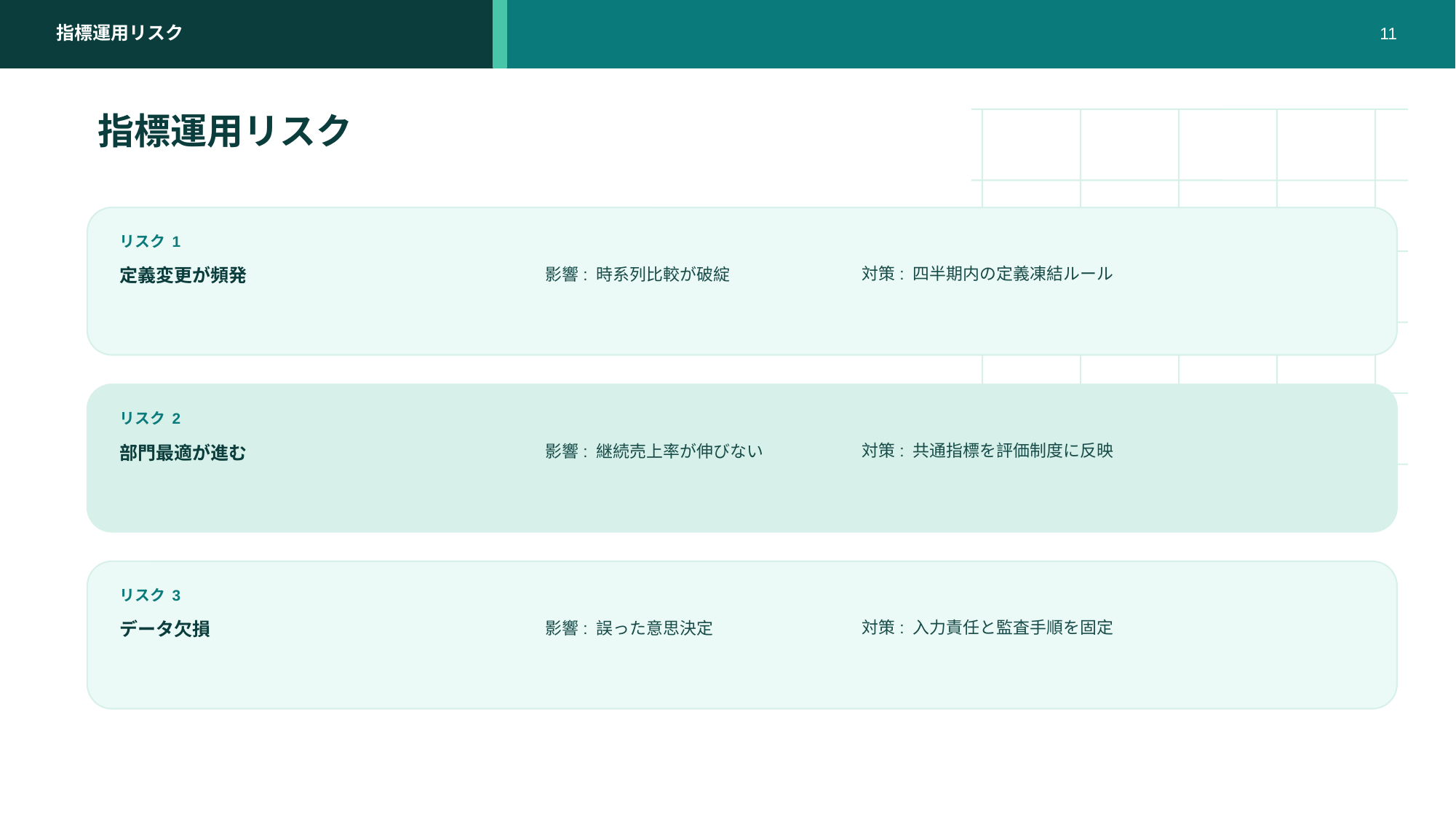

指標運用リスク
11
指標運用リスク

リスク 1

定義変更が頻発
影響: 時系列比較が破綻
対策: 四半期内の定義凍結ルール

リスク 2
部門最適が進む
影響: 継続売上率が伸びない
対策: 共通指標を評価制度に反映

リスク 3
データ欠損
影響: 誤った意思決定
対策: 入力責任と監査手順を固定